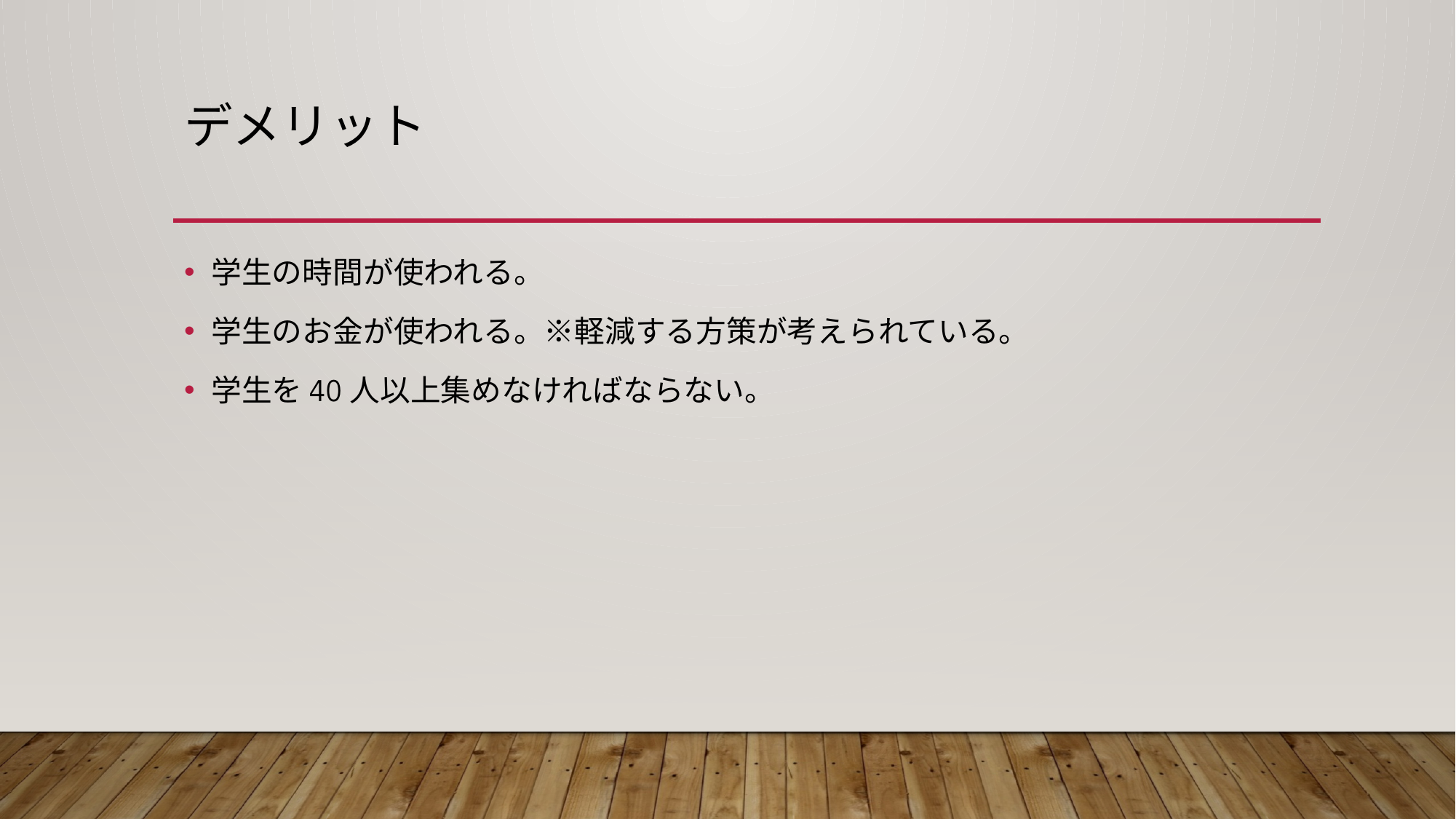

# デメリット
学生の時間が使われる。
学生のお金が使われる。※軽減する方策が考えられている。
学生を40人以上集めなければならない。